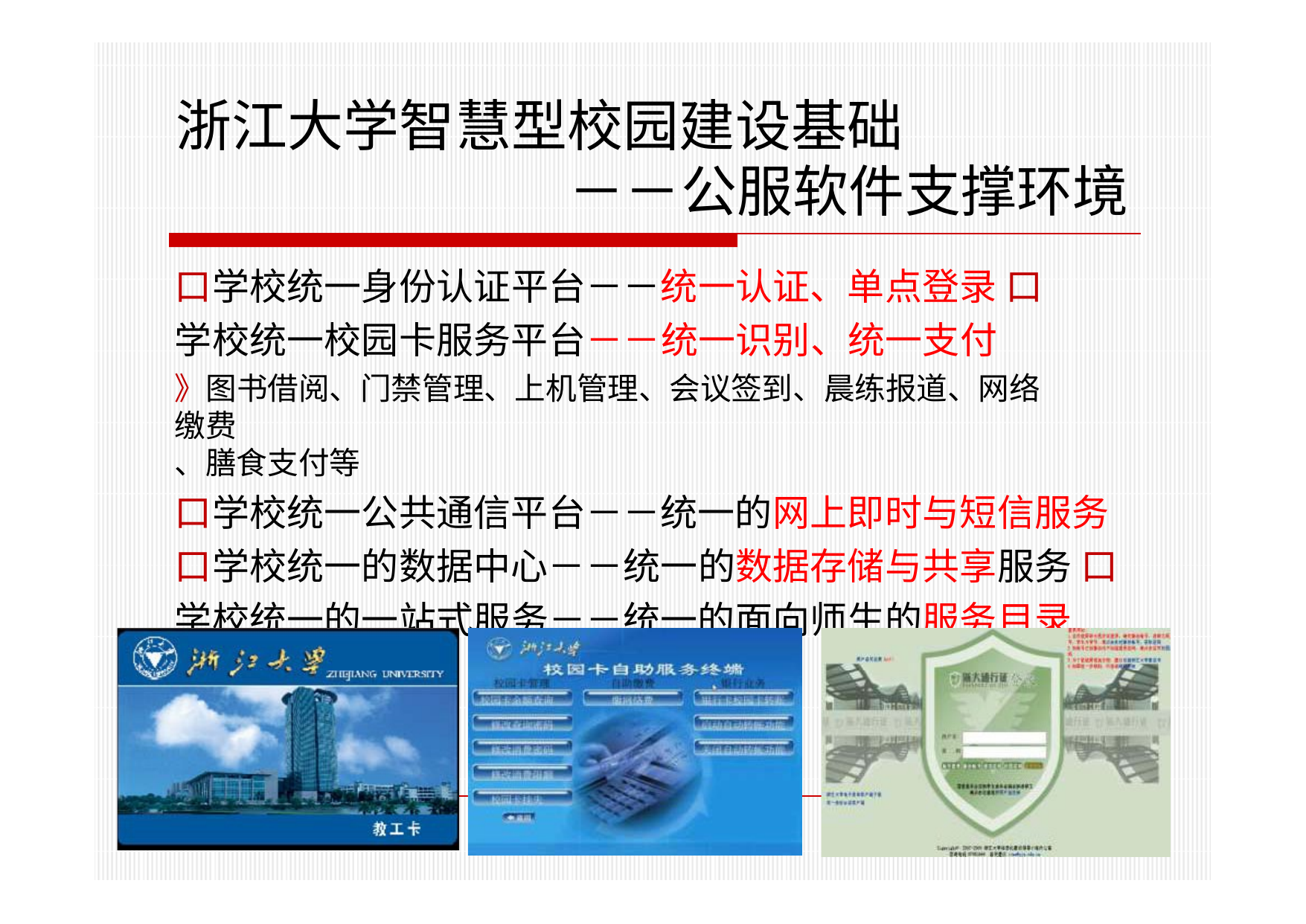

# 浙江大学智慧型校园建设基础
－－公服软件支撑环境

口学校统一身份认证平台－－统一认证、单点登录 口学校统一校园卡服务平台－－统一识别、统一支付
》图书借阅、门禁管理、上机管理、会议签到、晨练报道、网络缴费
、膳食支付等
口学校统一公共通信平台－－统一的网上即时与短信服务 口学校统一的数据中心－－统一的数据存储与共享服务 口学校统一的一站式服务－－统一的面向师生的服务目录